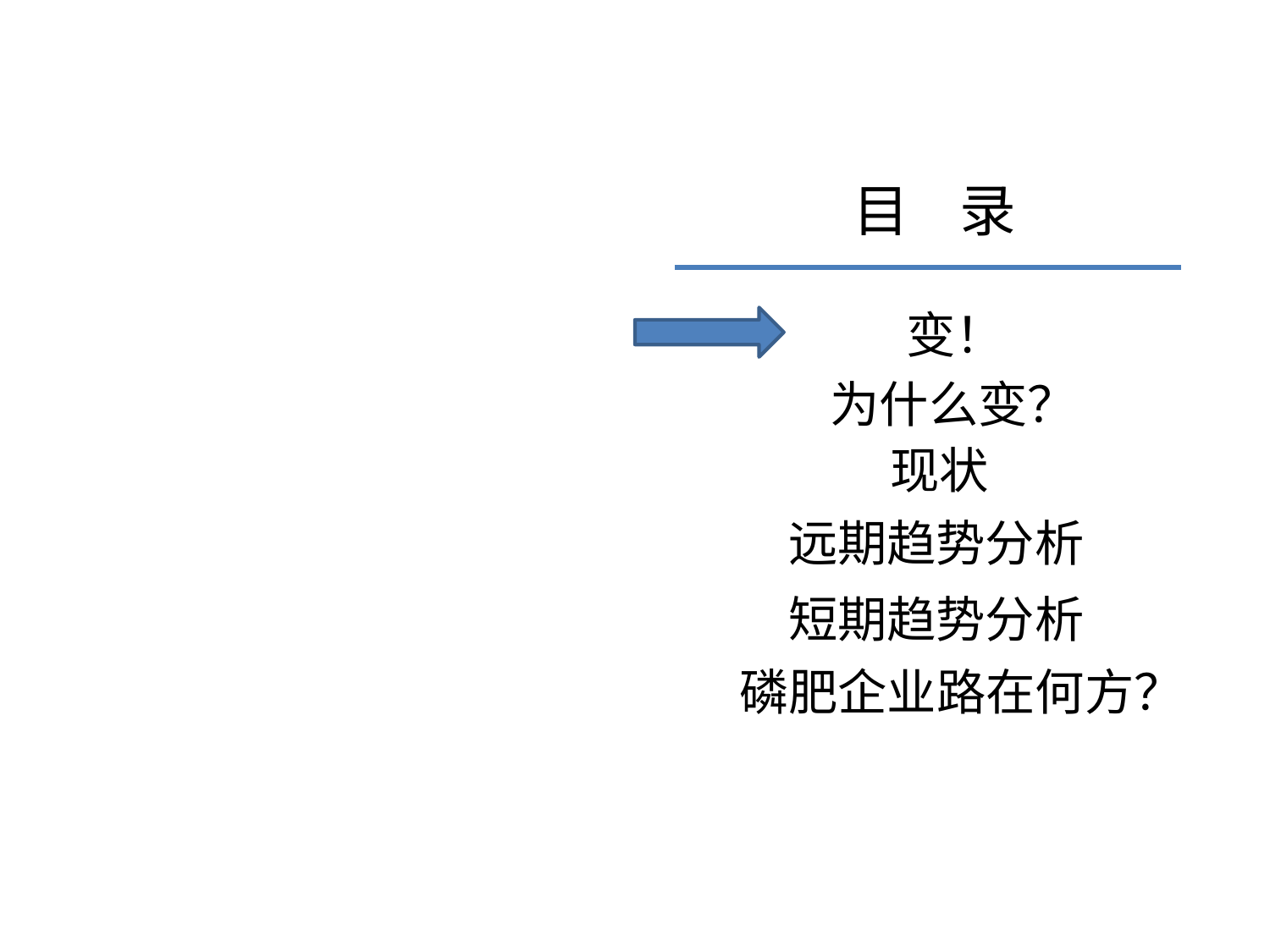

目    录
变！

为什么变？
现状
远期趋势分析
短期趋势分析
磷肥企业路在何方？